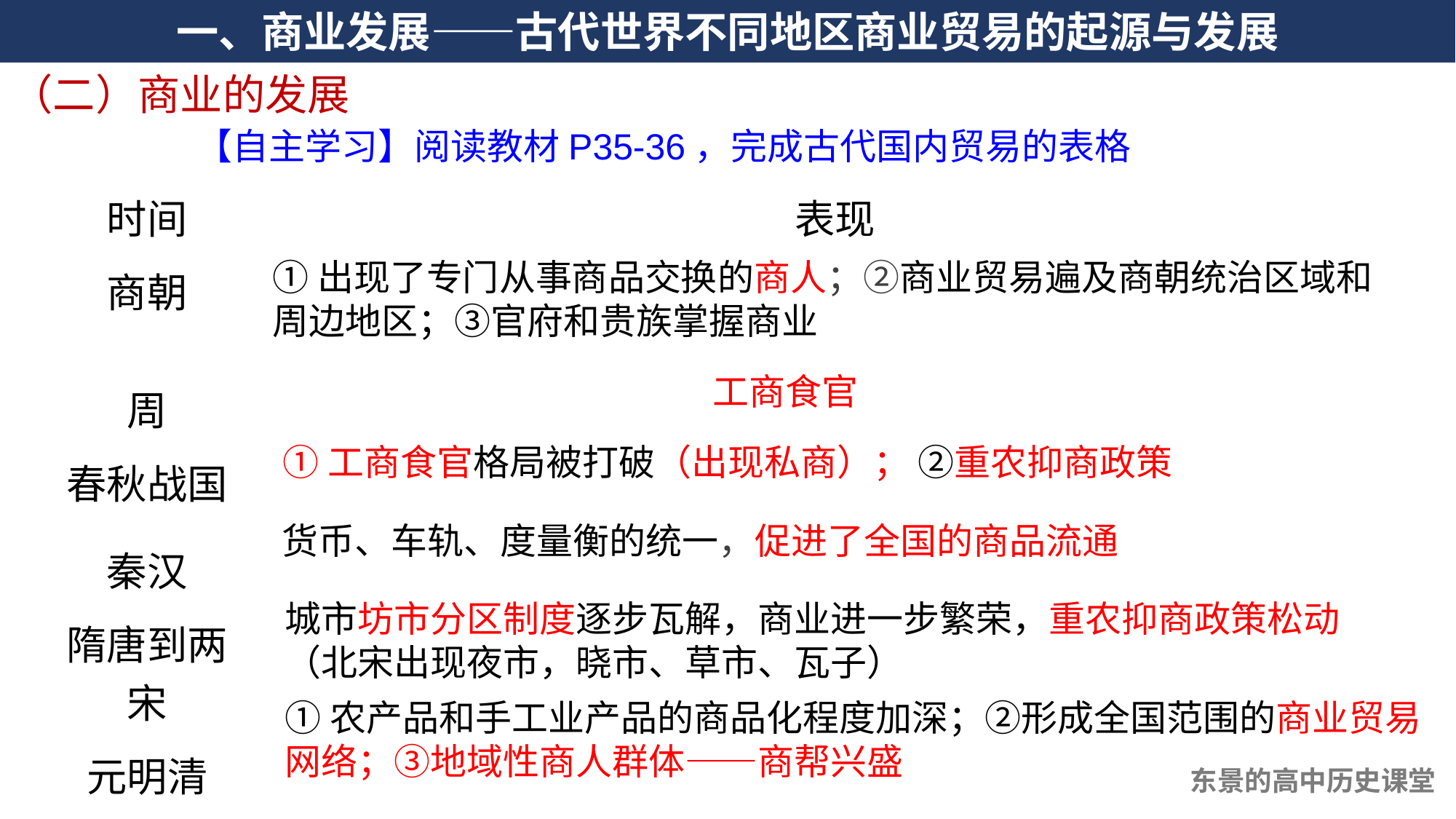

一、商业发展——古代世界不同地区商业贸易的起源与发展
（二）商业的发展
【自主学习】阅读教材P35-36，完成古代国内贸易的表格
| 时间 | 表现 |
| --- | --- |
| 商朝 |  |
| 周 |  |
| 春秋战国 |  |
| 秦汉 |  |
| 隋唐到两宋 |  |
| 元明清 |  |
①出现了专门从事商品交换的商人；②商业贸易遍及商朝统治区域和周边地区；③官府和贵族掌握商业
工商食官
①工商食官格局被打破（出现私商）； ②重农抑商政策
货币、车轨、度量衡的统一，促进了全国的商品流通
城市坊市分区制度逐步瓦解，商业进一步繁荣，重农抑商政策松动
（北宋出现夜市，晓市、草市、瓦子）
①农产品和手工业产品的商品化程度加深；②形成全国范围的商业贸易网络；③地域性商人群体——商帮兴盛